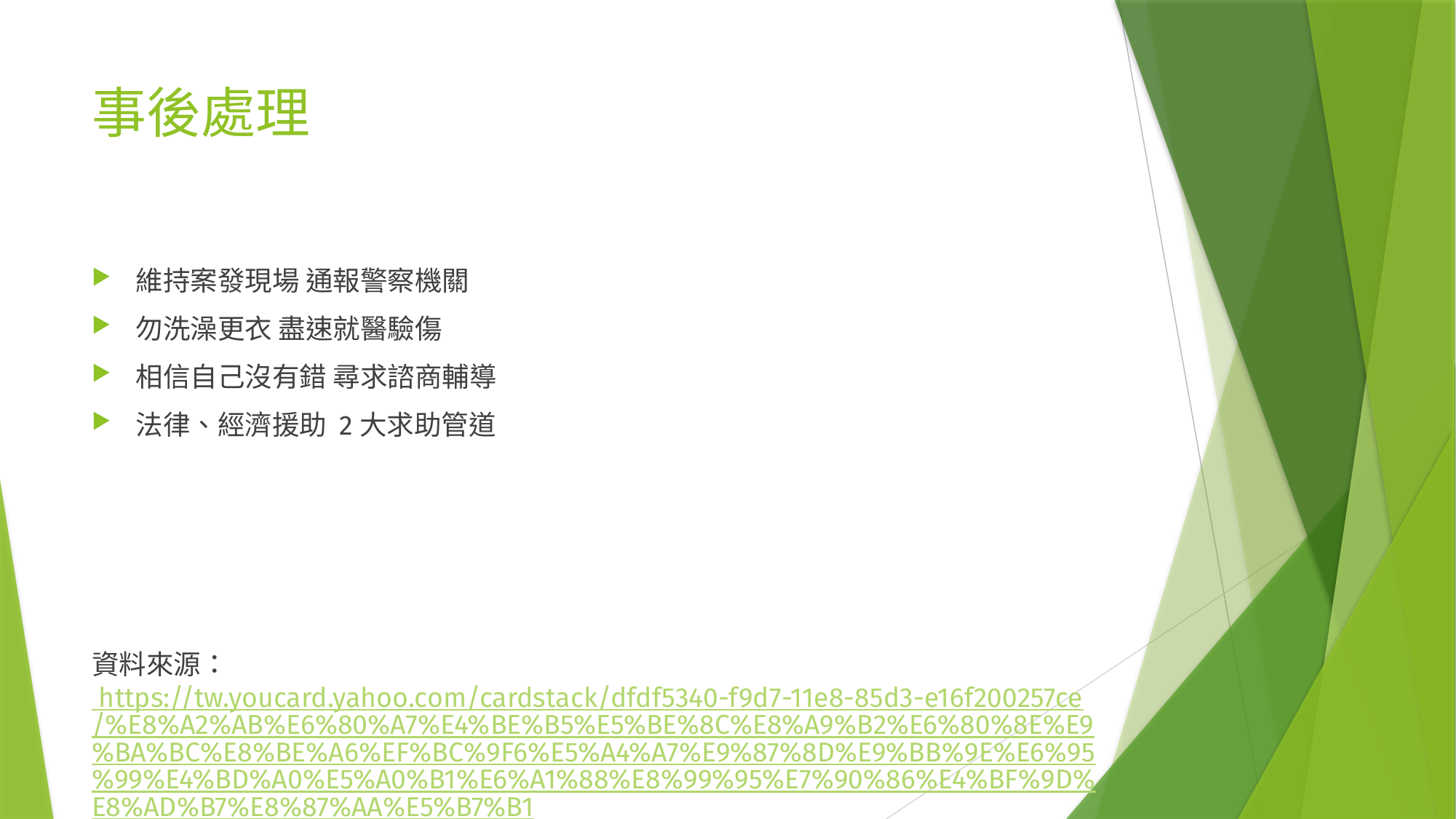

# 事後處理
維持案發現場 通報警察機關
勿洗澡更衣 盡速就醫驗傷
相信自己沒有錯 尋求諮商輔導
法律、經濟援助 2大求助管道

資料來源： https://tw.youcard.yahoo.com/cardstack/dfdf5340-f9d7-11e8-85d3-e16f200257ce/%E8%A2%AB%E6%80%A7%E4%BE%B5%E5%BE%8C%E8%A9%B2%E6%80%8E%E9%BA%BC%E8%BE%A6%EF%BC%9F6%E5%A4%A7%E9%87%8D%E9%BB%9E%E6%95%99%E4%BD%A0%E5%A0%B1%E6%A1%88%E8%99%95%E7%90%86%E4%BF%9D%E8%AD%B7%E8%87%AA%E5%B7%B1